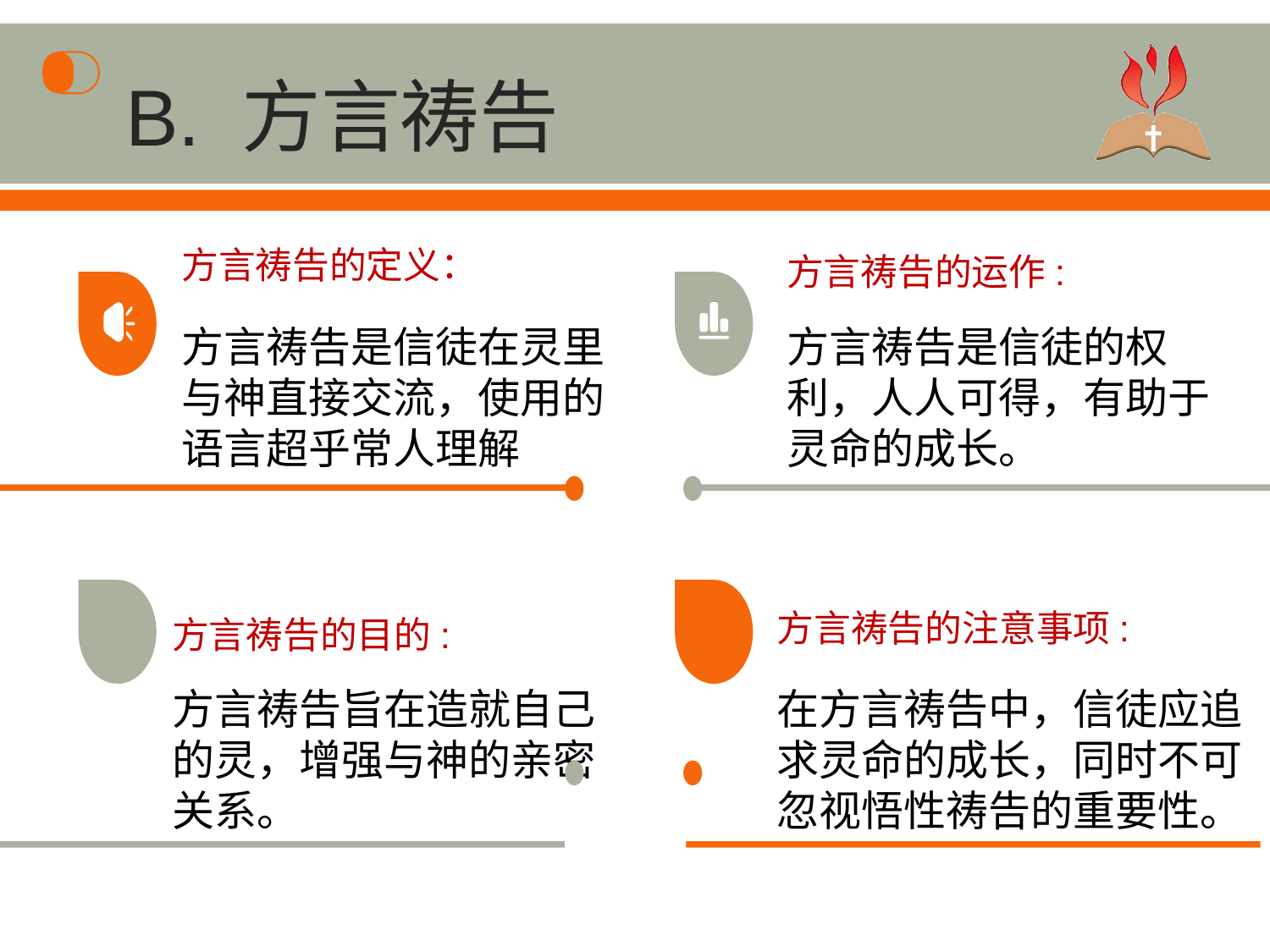

B. 方言祷告
方言祷告的定义：
方言祷告的运作:

方言祷告是信徒在灵里与神直接交流，使用的语言超乎常人理解
方言祷告是信徒的权利，人人可得，有助于灵命的成长。

方言祷告的目的:
方言祷告的注意事项:

方言祷告旨在造就自己的灵，增强与神的亲密关系。
在方言祷告中，信徒应追求灵命的成长，同时不可忽视悟性祷告的重要性。